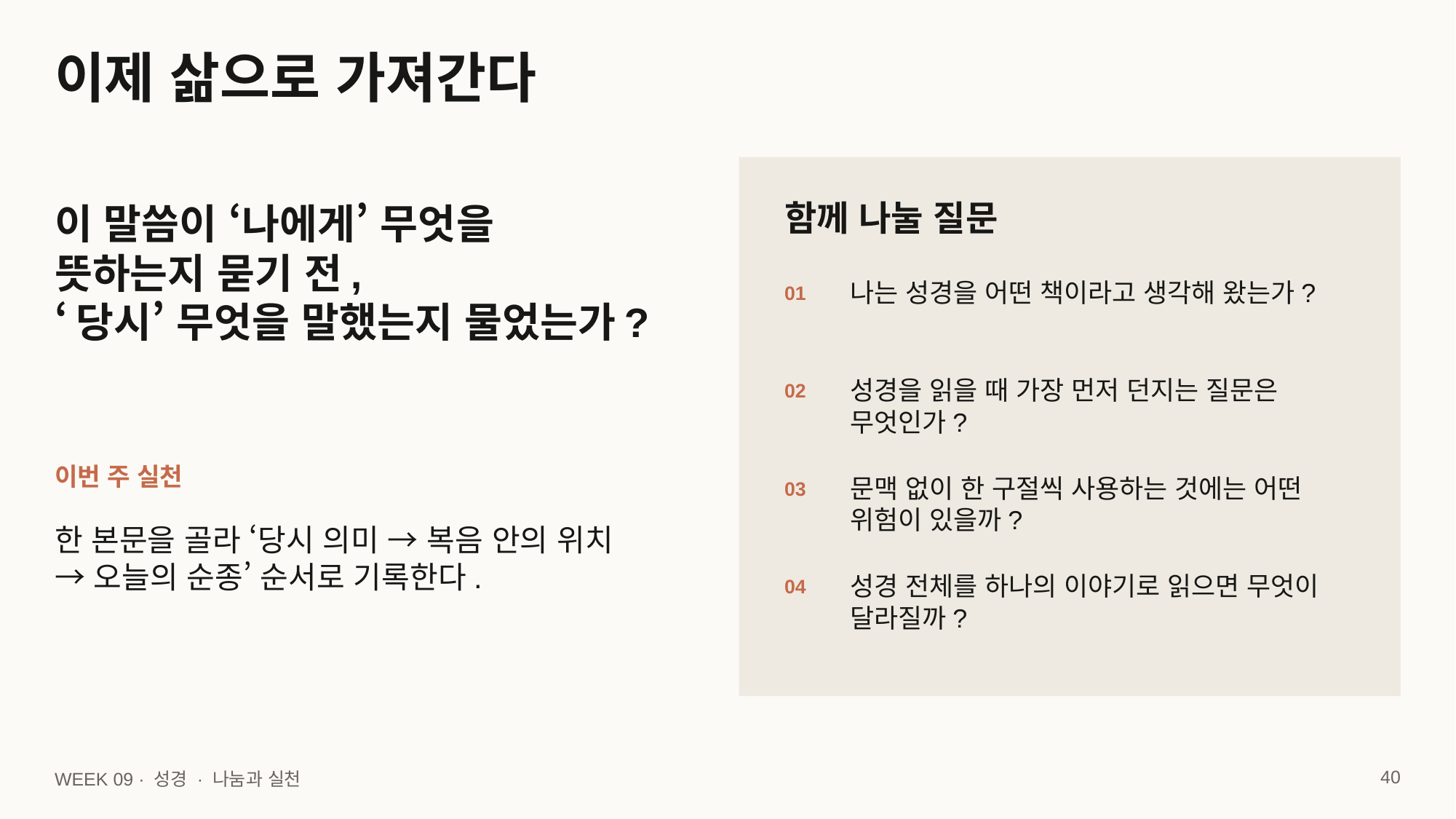

이제 삶으로 가져간다

함께 나눌 질문
이 말씀이 ‘나에게’ 무엇을 뜻하는지 묻기 전,
‘당시’ 무엇을 말했는지 물었는가?
나는 성경을 어떤 책이라고 생각해 왔는가?
01
성경을 읽을 때 가장 먼저 던지는 질문은 무엇인가?
02
이번 주 실천
문맥 없이 한 구절씩 사용하는 것에는 어떤 위험이 있을까?
03
한 본문을 골라 ‘당시 의미 → 복음 안의 위치 → 오늘의 순종’ 순서로 기록한다.
성경 전체를 하나의 이야기로 읽으면 무엇이 달라질까?
04
40
WEEK 09 · 성경 · 나눔과 실천